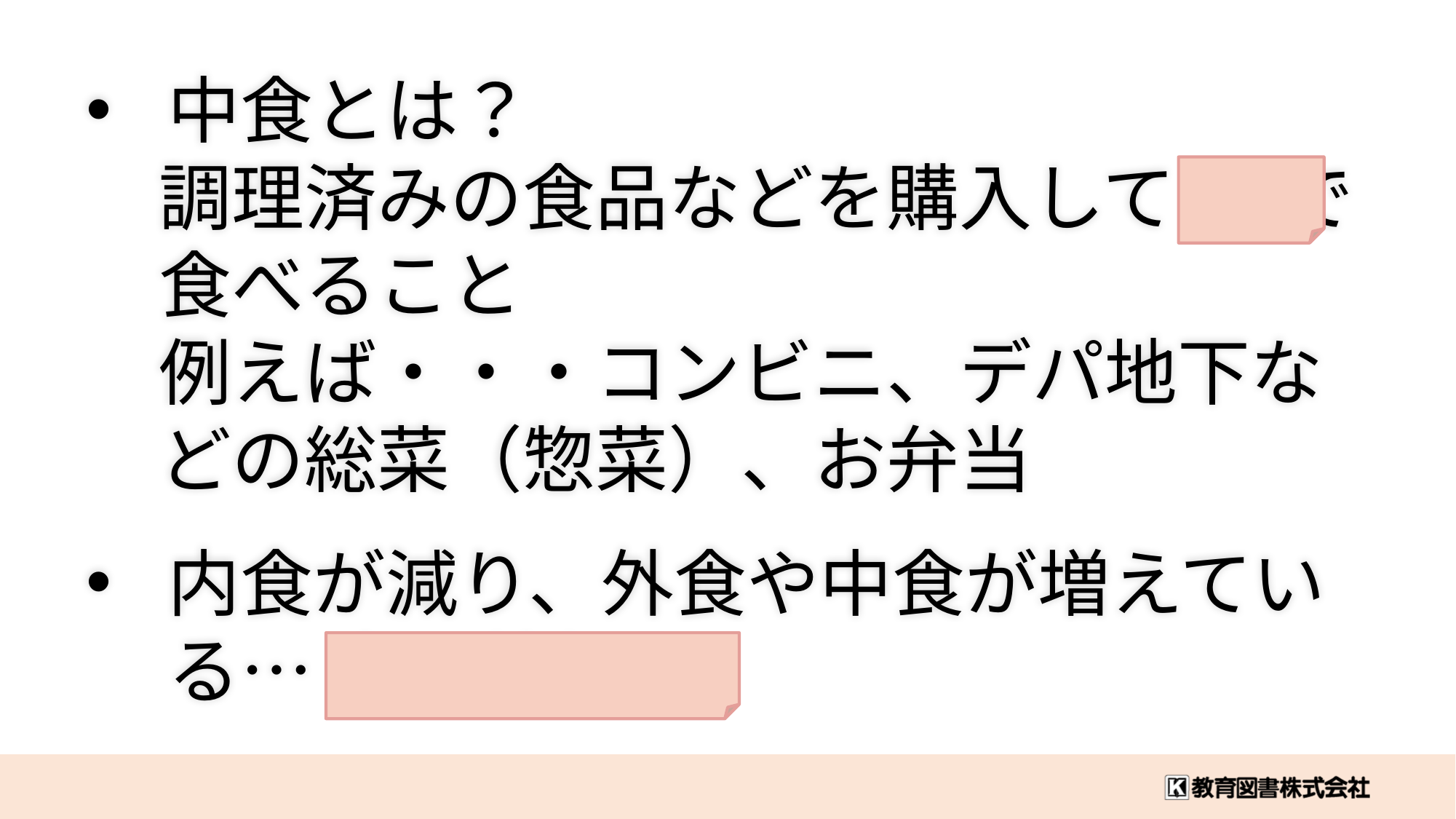

中食とは？
調理済みの食品などを購入して 家 で食べること
例えば・・・コンビニ、デパ地下などの総菜（惣菜）、お弁当
内食が減り、外食や中食が増えている… 食の外部化